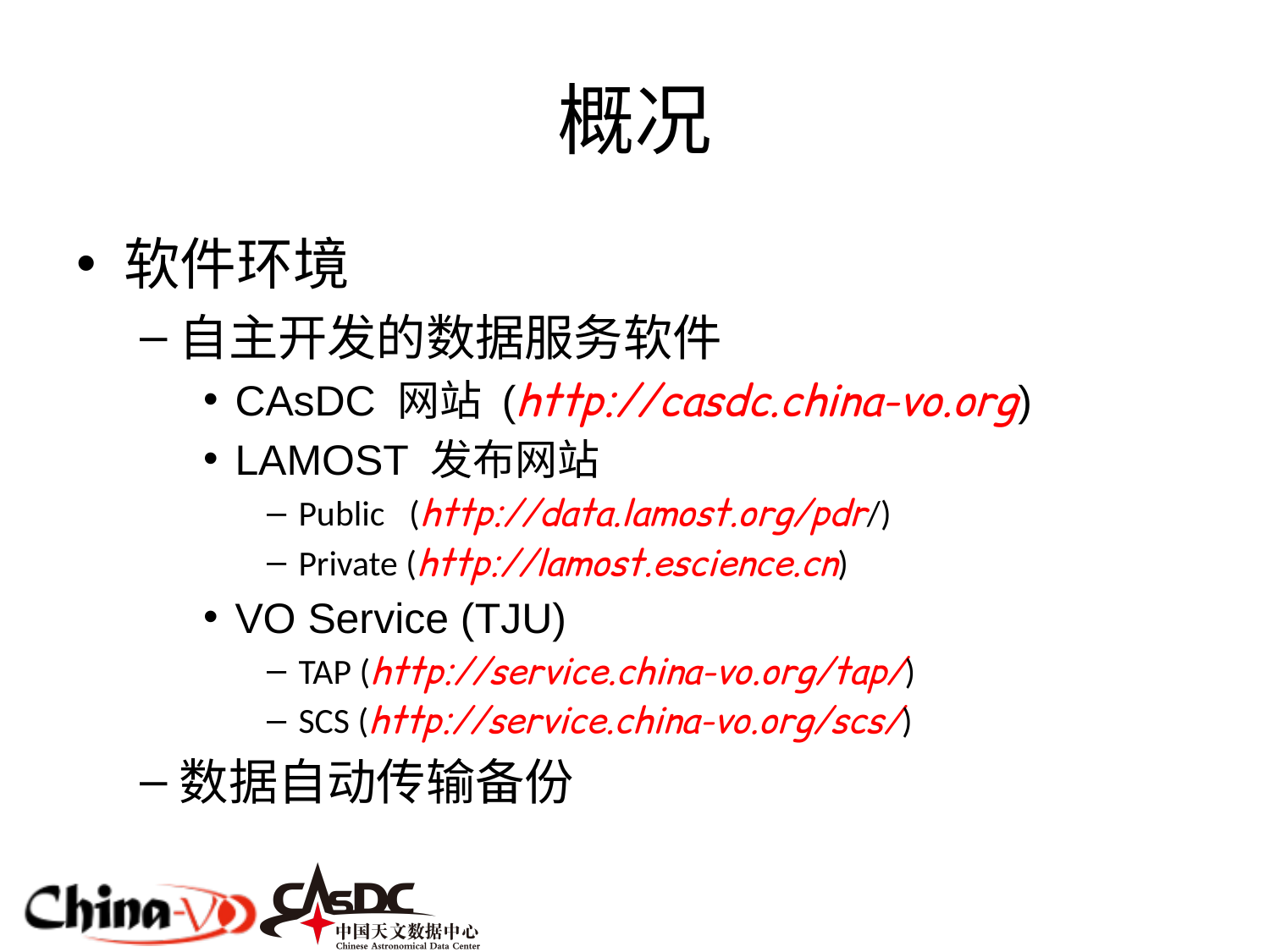

# 概况
软件环境
自主开发的数据服务软件
CAsDC 网站 (http://casdc.china-vo.org)
LAMOST 发布网站
Public   (http://data.lamost.org/pdr/)
Private (http://lamost.escience.cn)
VO Service (TJU)
TAP (http://service.china-vo.org/tap/)
SCS (http://service.china-vo.org/scs/)
数据自动传输备份